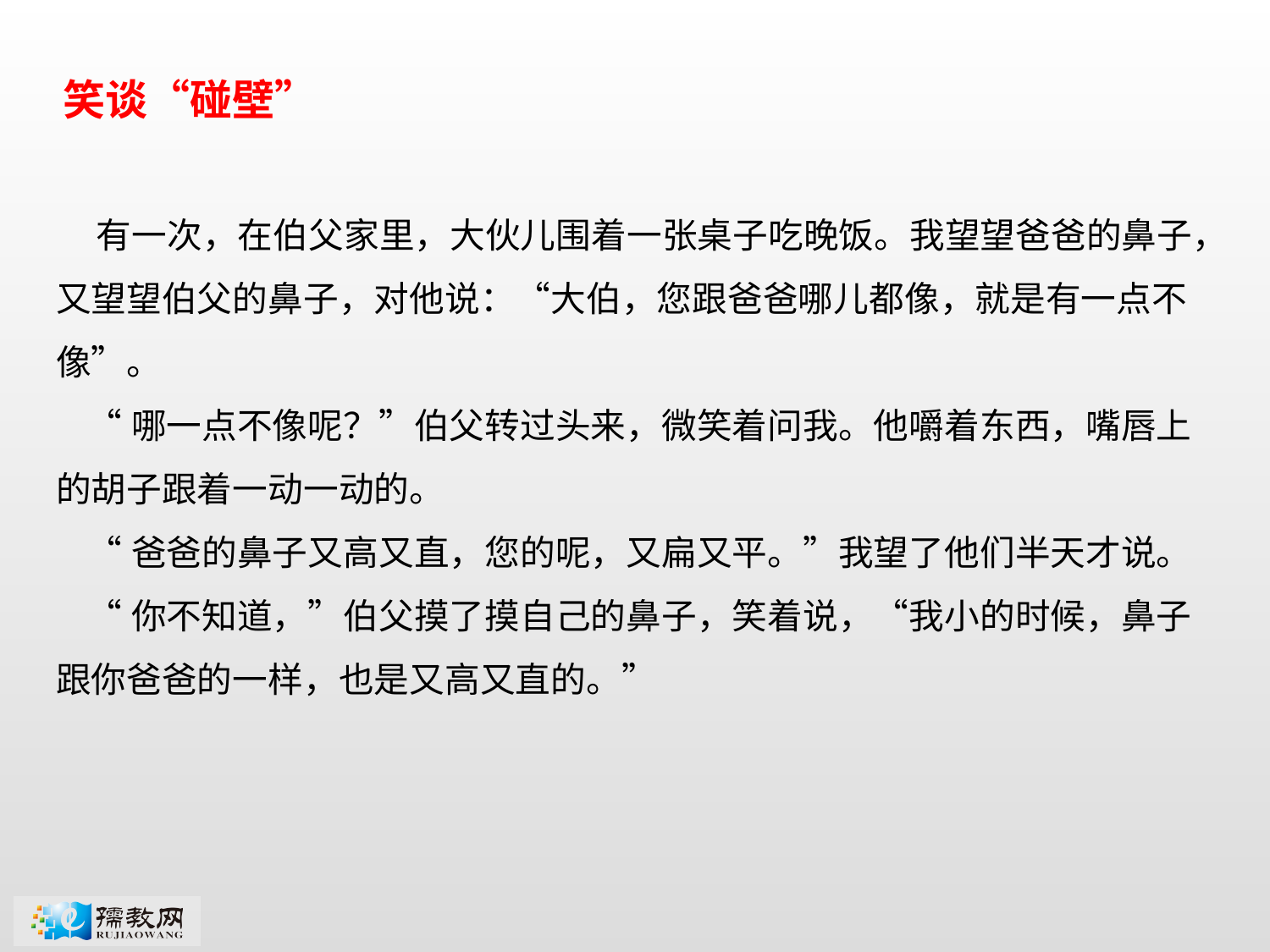

笑谈“碰壁”
    有一次，在伯父家里，大伙儿围着一张桌子吃晚饭。我望望爸爸的鼻子，又望望伯父的鼻子，对他说：“大伯，您跟爸爸哪儿都像，就是有一点不像”。
    “哪一点不像呢？”伯父转过头来，微笑着问我。他嚼着东西，嘴唇上的胡子跟着一动一动的。
    “爸爸的鼻子又高又直，您的呢，又扁又平。”我望了他们半天才说。
    “你不知道，”伯父摸了摸自己的鼻子，笑着说，“我小的时候，鼻子跟你爸爸的一样，也是又高又直的。”